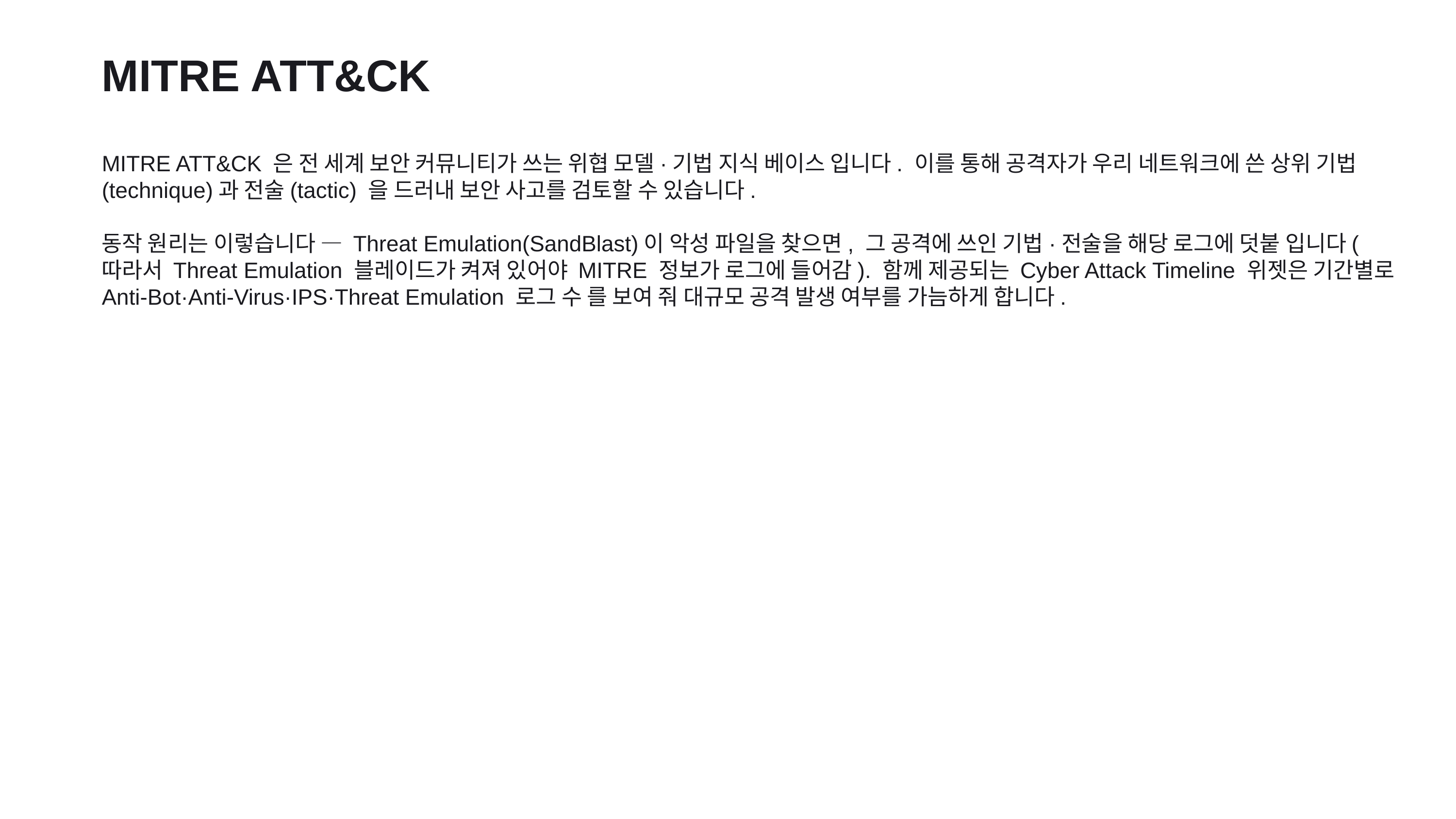

MITRE ATT&CK
MITRE ATT&CK 은 전 세계 보안 커뮤니티가 쓰는 위협 모델·기법 지식 베이스 입니다. 이를 통해 공격자가 우리 네트워크에 쓴 상위 기법(technique)과 전술(tactic) 을 드러내 보안 사고를 검토할 수 있습니다.

동작 원리는 이렇습니다 — Threat Emulation(SandBlast)이 악성 파일을 찾으면, 그 공격에 쓰인 기법·전술을 해당 로그에 덧붙 입니다(따라서 Threat Emulation 블레이드가 켜져 있어야 MITRE 정보가 로그에 들어감). 함께 제공되는 Cyber Attack Timeline 위젯은 기간별로 Anti-Bot·Anti-Virus·IPS·Threat Emulation 로그 수 를 보여 줘 대규모 공격 발생 여부를 가늠하게 합니다.